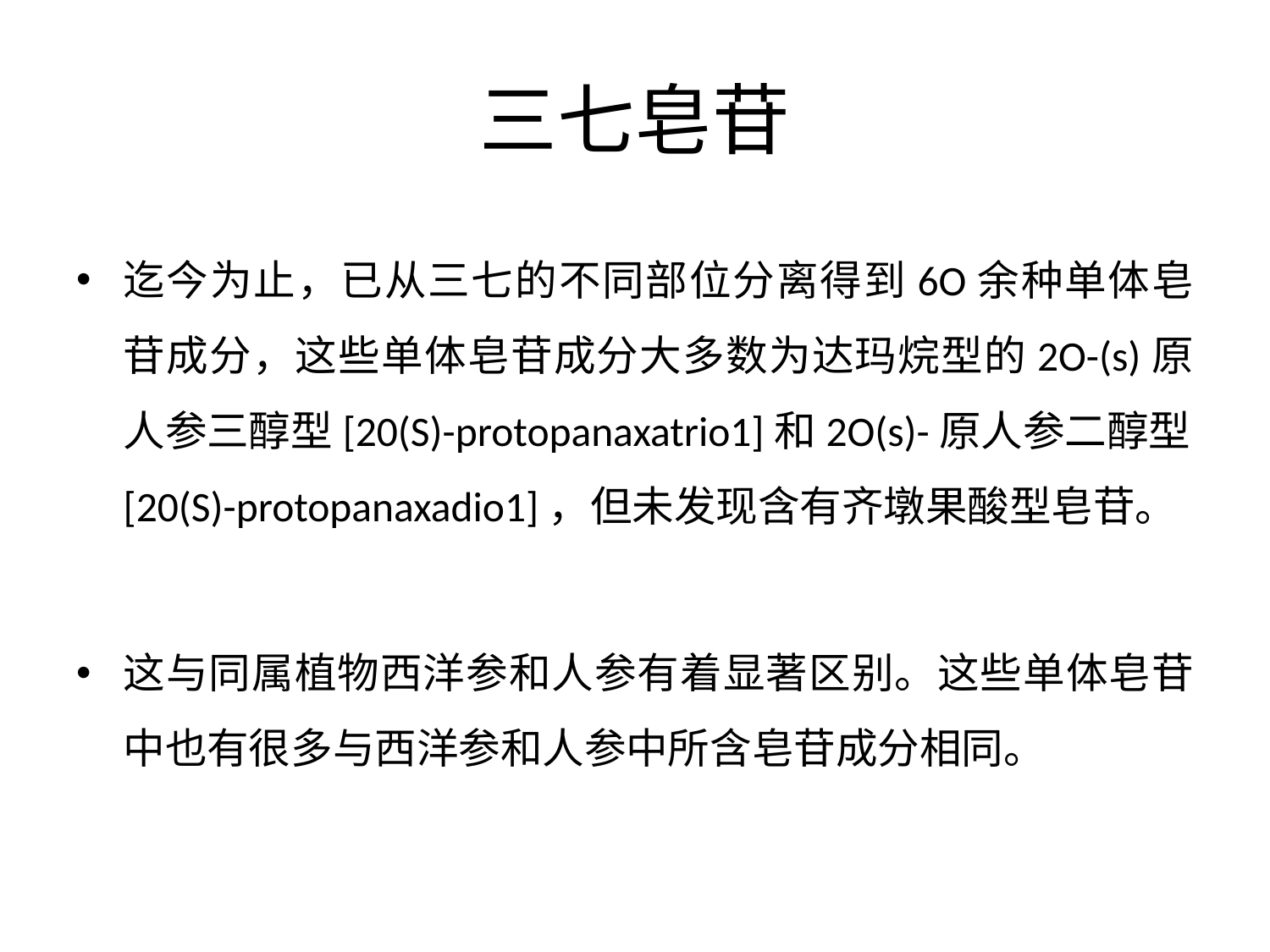

# 三七皂苷
迄今为止，已从三七的不同部位分离得到6O余种单体皂苷成分，这些单体皂苷成分大多数为达玛烷型的2O-(s)原人参三醇型[20(S)-protopanaxatrio1]和2O(s)-原人参二醇型[20(S)-protopanaxadio1]，但未发现含有齐墩果酸型皂苷。

这与同属植物西洋参和人参有着显著区别。这些单体皂苷中也有很多与西洋参和人参中所含皂苷成分相同。